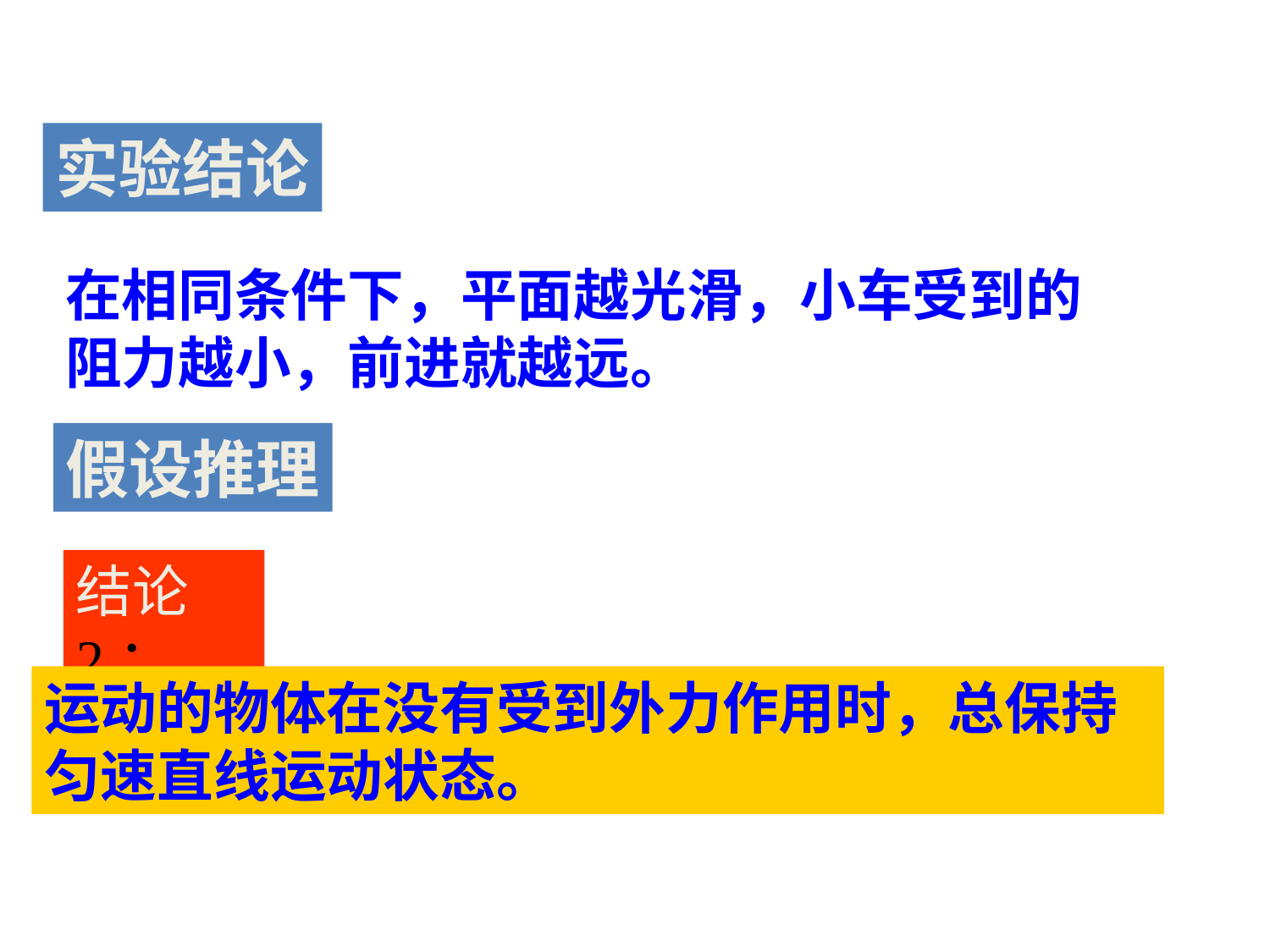

实验结论
在相同条件下，平面越光滑，小车受到的阻力越小，前进就越远。
假设推理
结论2：
运动的物体在没有受到外力作用时，总保持匀速直线运动状态。